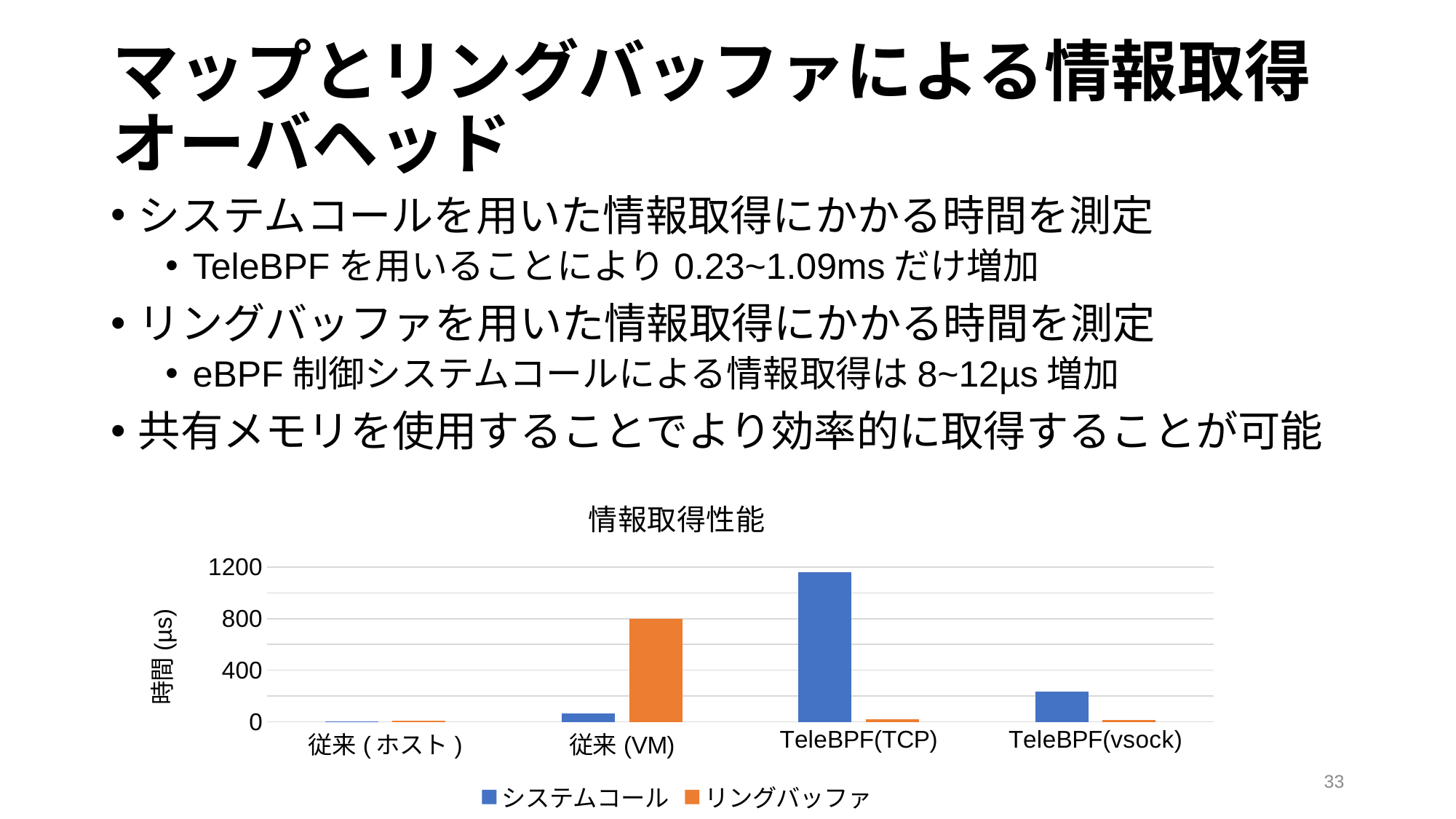

# マップとリングバッファによる情報取得オーバヘッド
システムコールを用いた情報取得にかかる時間を測定
TeleBPFを用いることにより0.23~1.09msだけ増加
リングバッファを用いた情報取得にかかる時間を測定
eBPF制御システムコールによる情報取得は8~12µs増加
共有メモリを使用することでより効率的に取得することが可能

### Chart: 情報取得性能

| Category | システムコール | リングバッファ |
|---|---|---|
| 従来(ホスト) | 4.9558 | 8.031600000000001 |
| 従来(VM) | 65.826 | 796.3694 |
| TeleBPF(TCP) | 1157.5538000000001 | 20.227400000000003 |
| TeleBPF(vsock) | 235.744 | 16.48 |
33